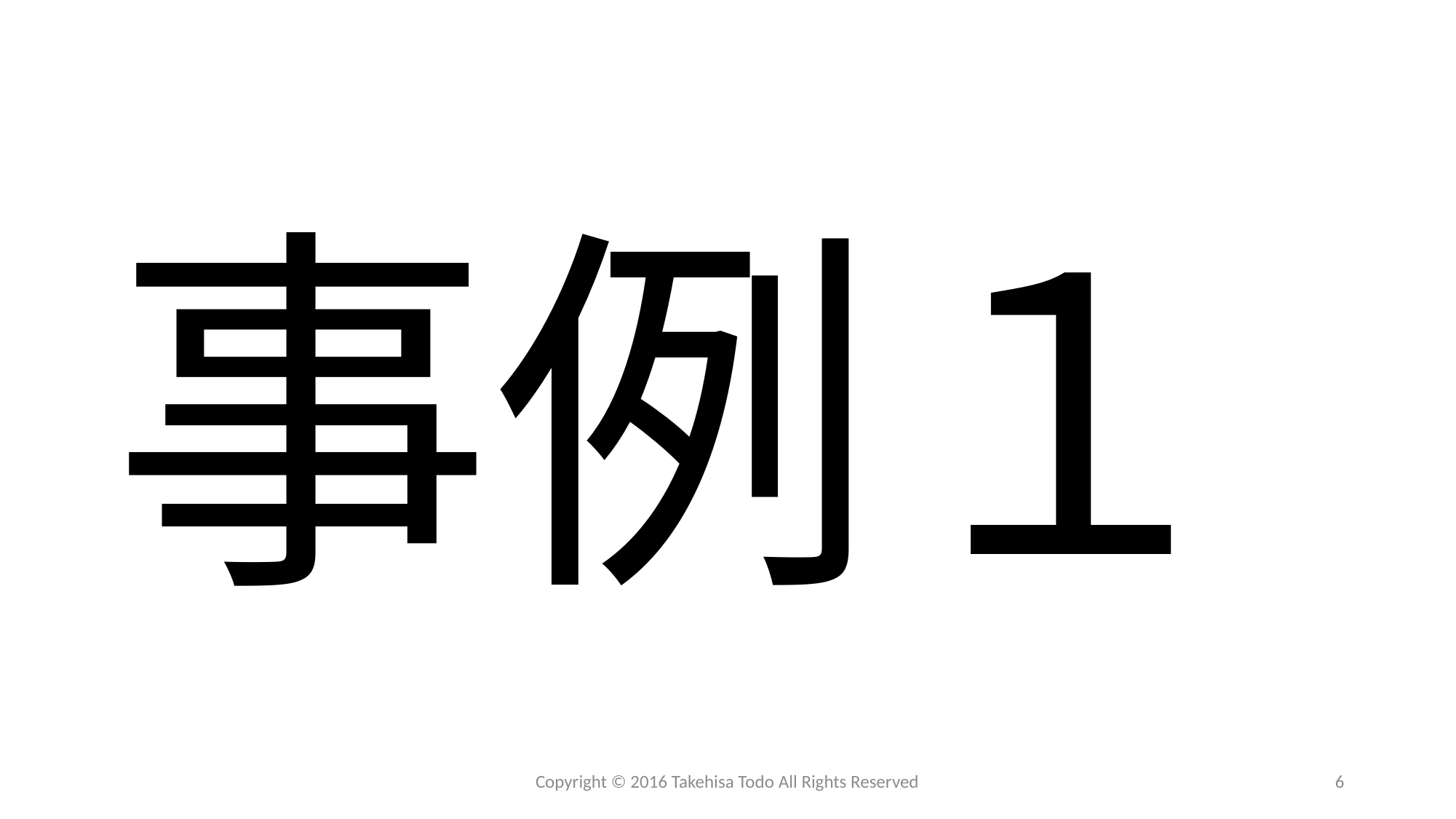

#
事例１
Copyright © 2016 Takehisa Todo All Rights Reserved
6